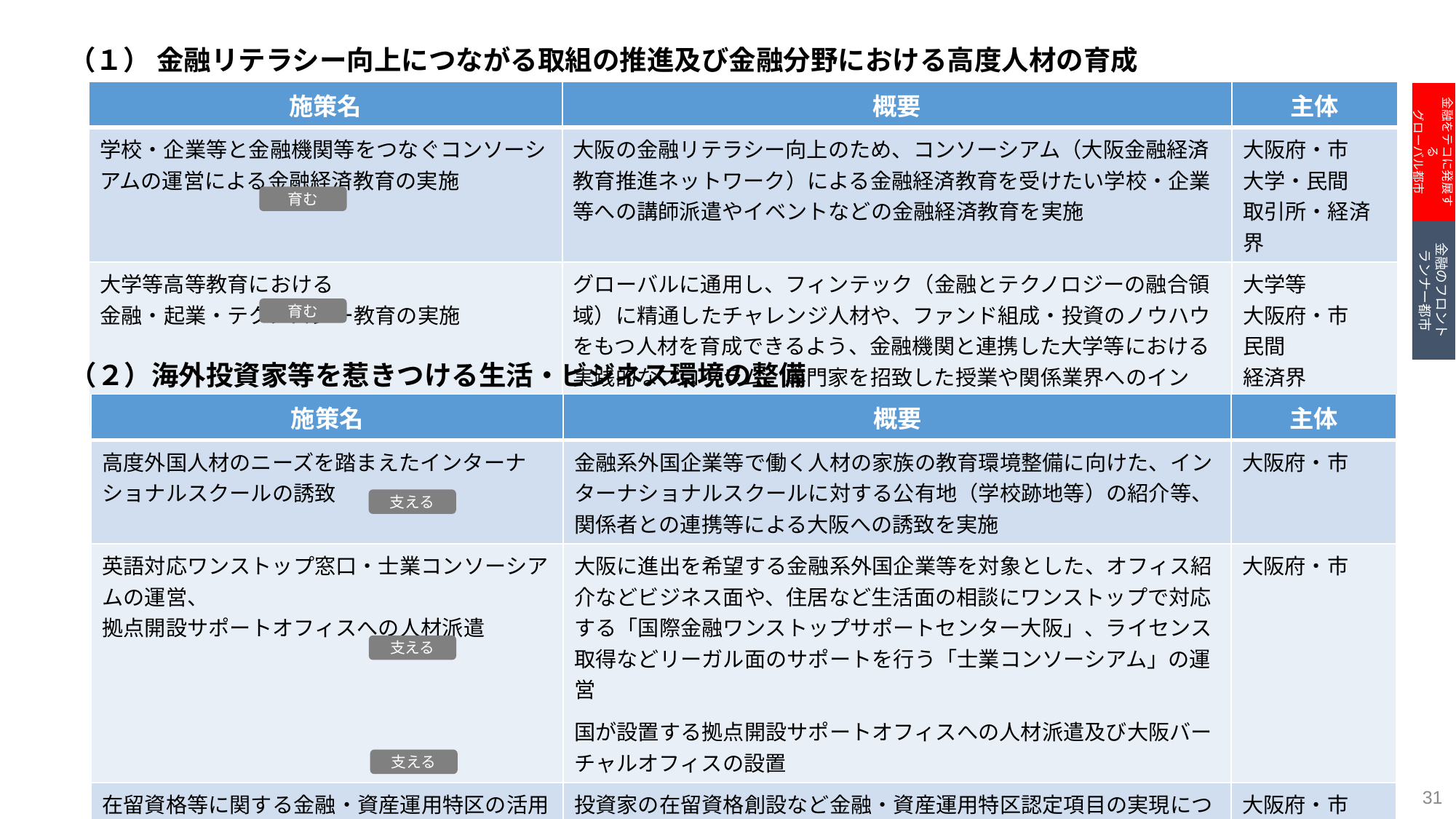

（１） 金融リテラシー向上につながる取組の推進及び金融分野における高度人材の育成
| 施策名 | 概要 | 主体 |
| --- | --- | --- |
| 学校・企業等と金融機関等をつなぐコンソーシアムの運営による金融経済教育の実施 | 大阪の金融リテラシー向上のため、コンソーシアム（大阪金融経済教育推進ネットワーク）による金融経済教育を受けたい学校・企業等への講師派遣やイベントなどの金融経済教育を実施 | 大阪府・市 大学・民間 取引所・経済界 |
| 大学等高等教育における 金融・起業・テクノロジー教育の実施 | グローバルに通用し、フィンテック（金融とテクノロジーの融合領域）に精通したチャレンジ人材や、ファンド組成・投資のノウハウをもつ人材を育成できるよう、金融機関と連携した大学等における実践的なプログラム、専門家を招致した授業や関係業界へのインターンシップを実施 | 大学等 大阪府・市 民間 経済界 |
金融をテコに発展する
グローバル都市
育む
金融のフロント
ランナー都市
育む
（２）海外投資家等を惹きつける生活・ビジネス環境の整備
| 施策名 | 概要 | 主体 |
| --- | --- | --- |
| 高度外国人材のニーズを踏まえたインターナショナルスクールの誘致 | 金融系外国企業等で働く人材の家族の教育環境整備に向けた、インターナショナルスクールに対する公有地（学校跡地等）の紹介等、関係者との連携等による大阪への誘致を実施 | 大阪府・市 |
| 英語対応ワンストップ窓口・士業コンソーシアムの運営、 拠点開設サポートオフィスへの人材派遣 | 大阪に進出を希望する金融系外国企業等を対象とした、オフィス紹介などビジネス面や、住居など生活面の相談にワンストップで対応する「国際金融ワンストップサポートセンター大阪」、ライセンス取得などリーガル面のサポートを行う「士業コンソーシアム」の運営 国が設置する拠点開設サポートオフィスへの人材派遣及び大阪バーチャルオフィスの設置 | 大阪府・市 |
| 在留資格等に関する金融・資産運用特区の活用 | 投資家の在留資格創設など金融・資産運用特区認定項目の実現について国へ働きかけ 企業ニーズ等を把握の上、新規規制緩和の提案について検討 | 大阪府・市 |
支える
支える
支える
31